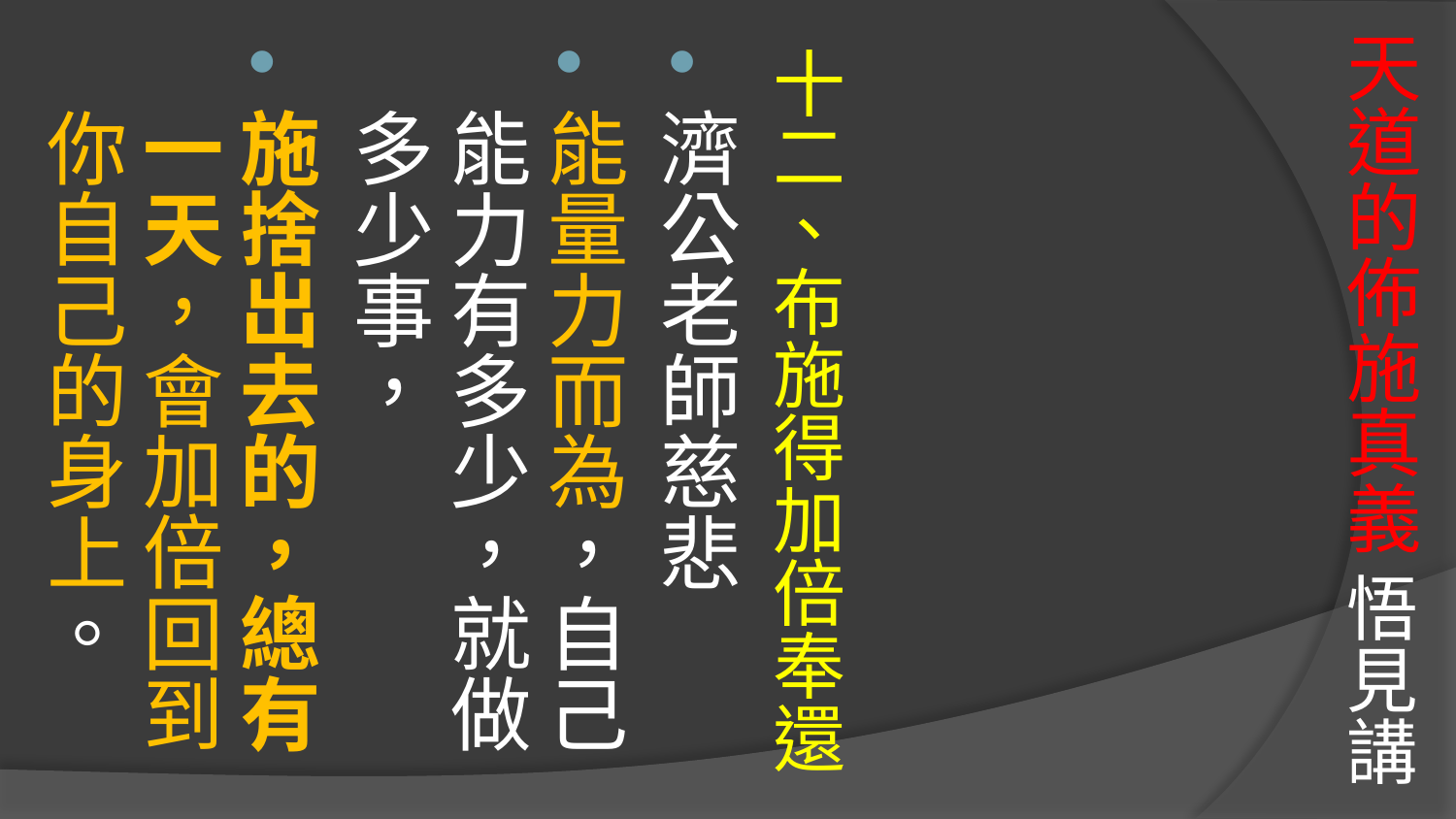

# 天道的佈施真義 悟見講
十二、布施得加倍奉還
濟公老師慈悲
能量力而為，自己能力有多少，就做多少事，
施捨出去的，總有一天，會加倍回到你自己的身上。